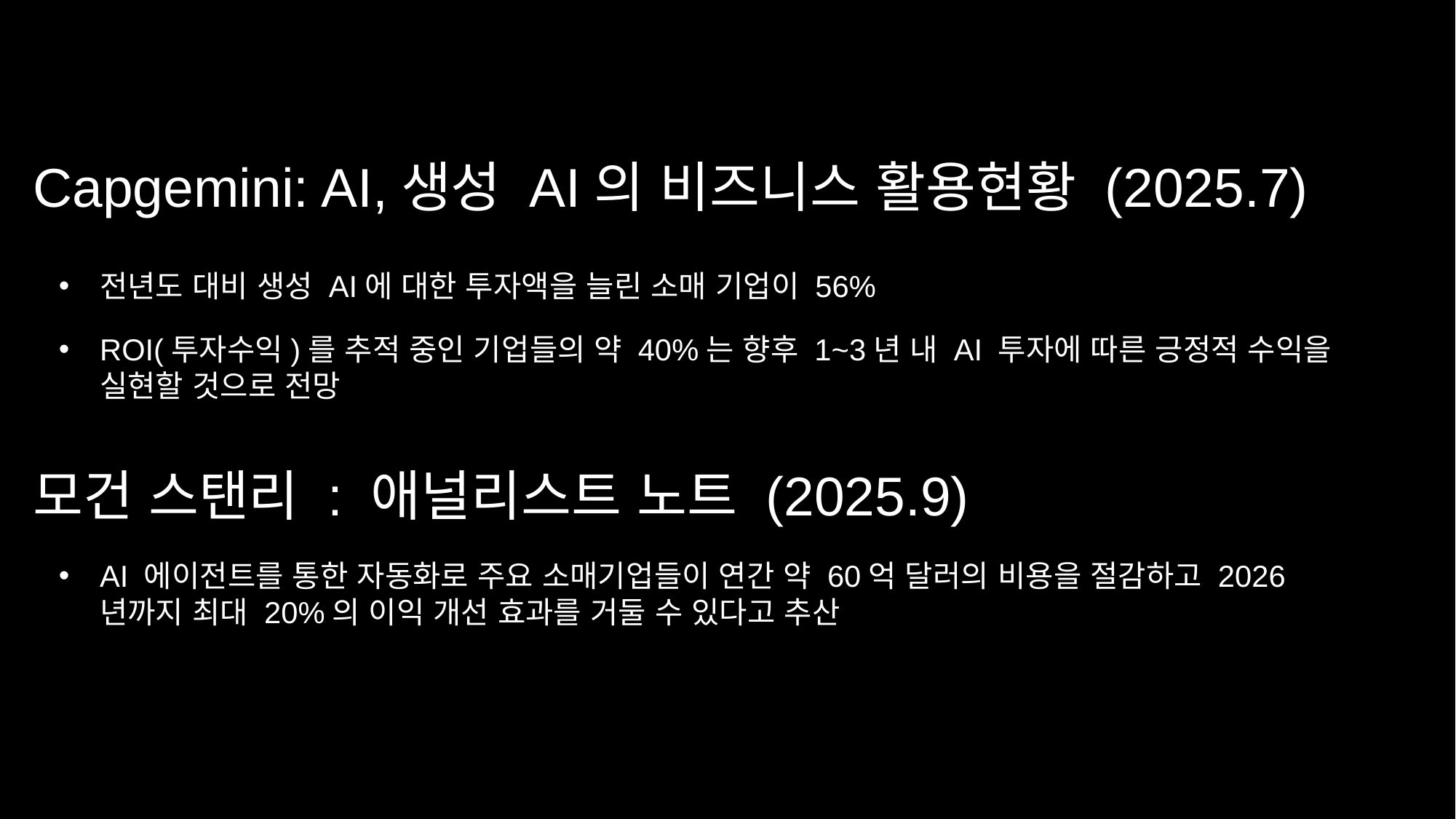

Capgemini: AI,생성 AI의 비즈니스 활용현황 (2025.7)

전년도 대비 생성 AI에 대한 투자액을 늘린 소매 기업이 56%
ROI(투자수익)를 추적 중인 기업들의 약 40%는 향후 1~3년 내 AI 투자에 따른 긍정적 수익을 실현할 것으로 전망
모건 스탠리 : 애널리스트 노트 (2025.9)

AI 에이전트를 통한 자동화로 주요 소매기업들이 연간 약 60억 달러의 비용을 절감하고 2026년까지 최대 20%의 이익 개선 효과를 거둘 수 있다고 추산